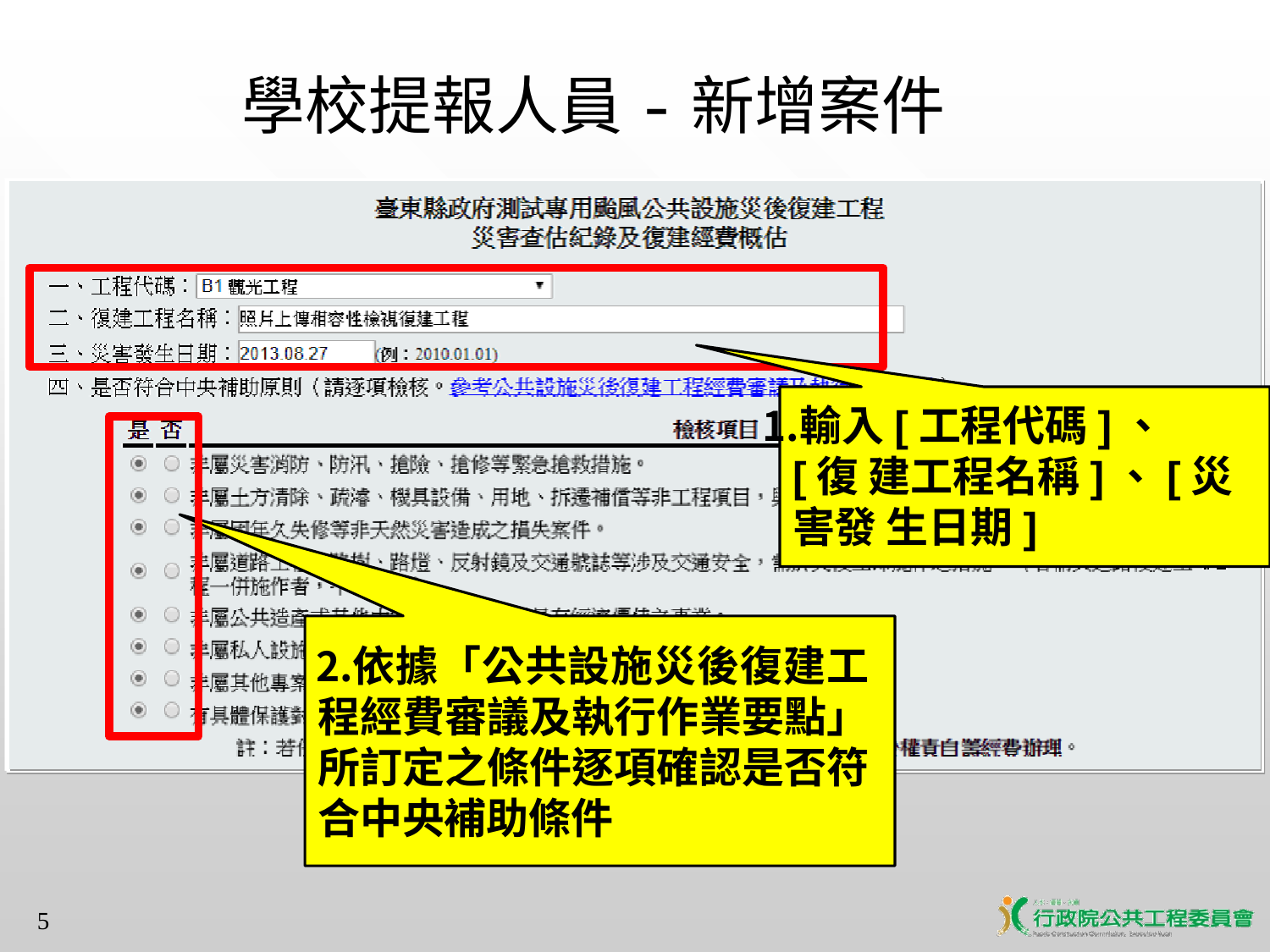

# 學校提報人員-新增案件

輸入[工程代碼]、[復 建工程名稱]、[災害發 生日期]

依據「公共設施災後復建工 程經費審議及執行作業要點」 所訂定之條件逐項確認是否符 合中央補助條件

5